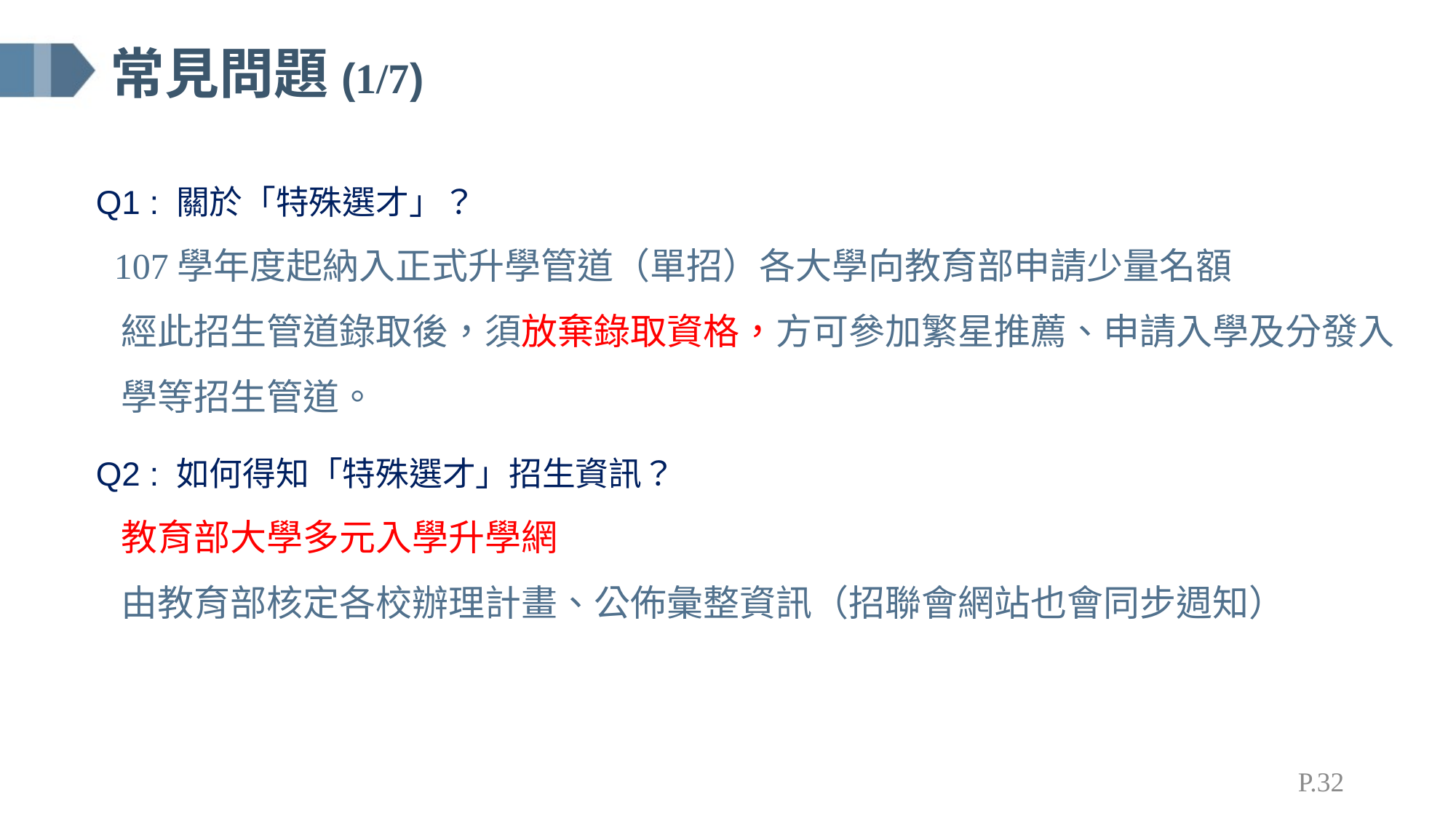

# 常見問題(1/7)
Q1 : 關於「特殊選才」？
  107學年度起納入正式升學管道（單招）各大學向教育部申請少量名額
  經此招生管道錄取後，須放棄錄取資格，方可參加繁星推薦、申請入學及分發入
  學等招生管道。
Q2 : 如何得知「特殊選才」招生資訊？
  教育部大學多元入學升學網
  由教育部核定各校辦理計畫、公佈彙整資訊（招聯會網站也會同步週知）

P.32